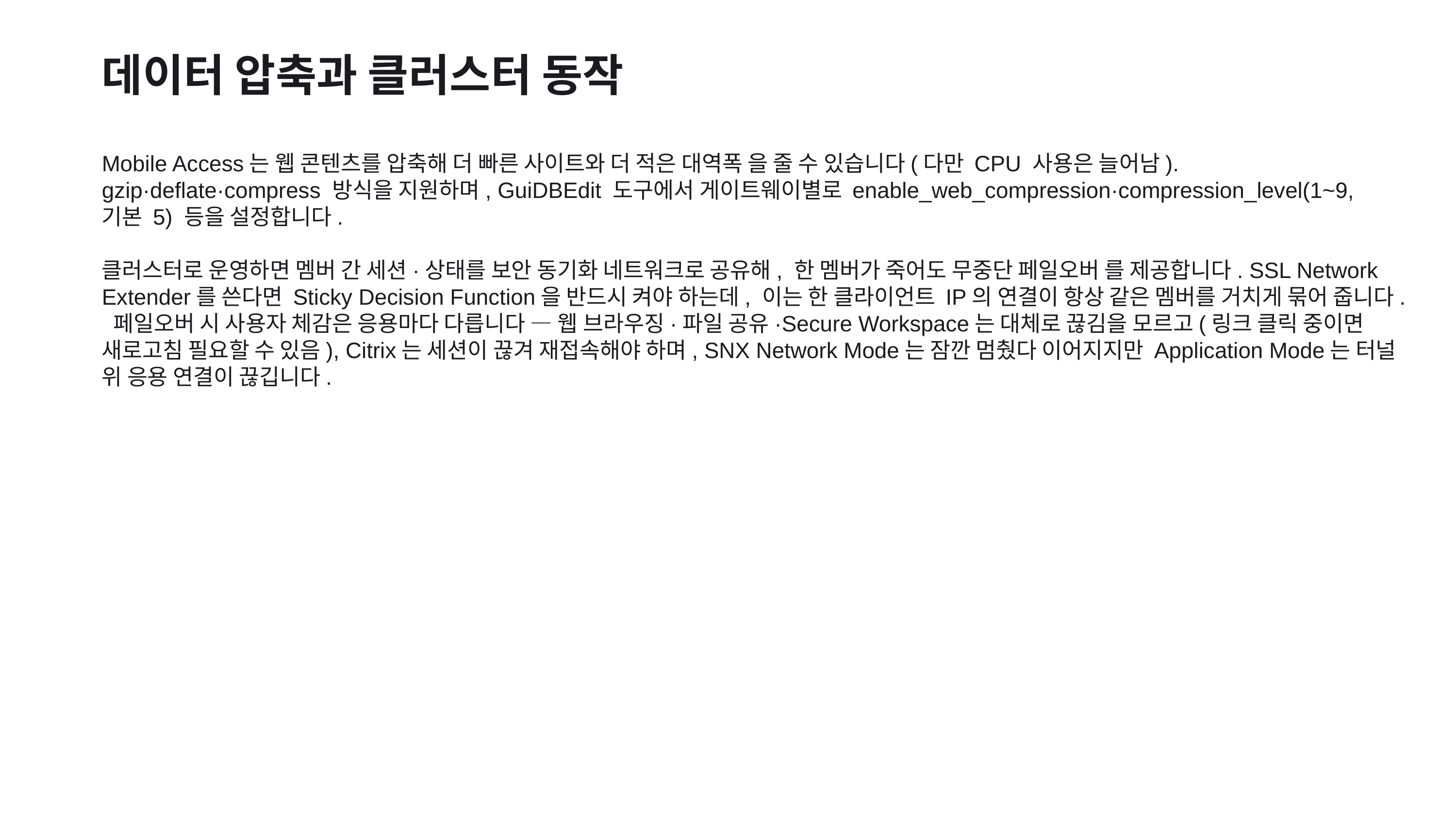

데이터 압축과 클러스터 동작
Mobile Access는 웹 콘텐츠를 압축해 더 빠른 사이트와 더 적은 대역폭 을 줄 수 있습니다(다만 CPU 사용은 늘어남). gzip·deflate·compress 방식을 지원하며, GuiDBEdit 도구에서 게이트웨이별로 enable_web_compression·compression_level(1~9, 기본 5) 등을 설정합니다.

클러스터로 운영하면 멤버 간 세션·상태를 보안 동기화 네트워크로 공유해, 한 멤버가 죽어도 무중단 페일오버 를 제공합니다. SSL Network Extender를 쓴다면 Sticky Decision Function을 반드시 켜야 하는데, 이는 한 클라이언트 IP의 연결이 항상 같은 멤버를 거치게 묶어 줍니다. 페일오버 시 사용자 체감은 응용마다 다릅니다 — 웹 브라우징·파일 공유·Secure Workspace는 대체로 끊김을 모르고(링크 클릭 중이면 새로고침 필요할 수 있음), Citrix는 세션이 끊겨 재접속해야 하며, SNX Network Mode는 잠깐 멈췄다 이어지지만 Application Mode는 터널 위 응용 연결이 끊깁니다.